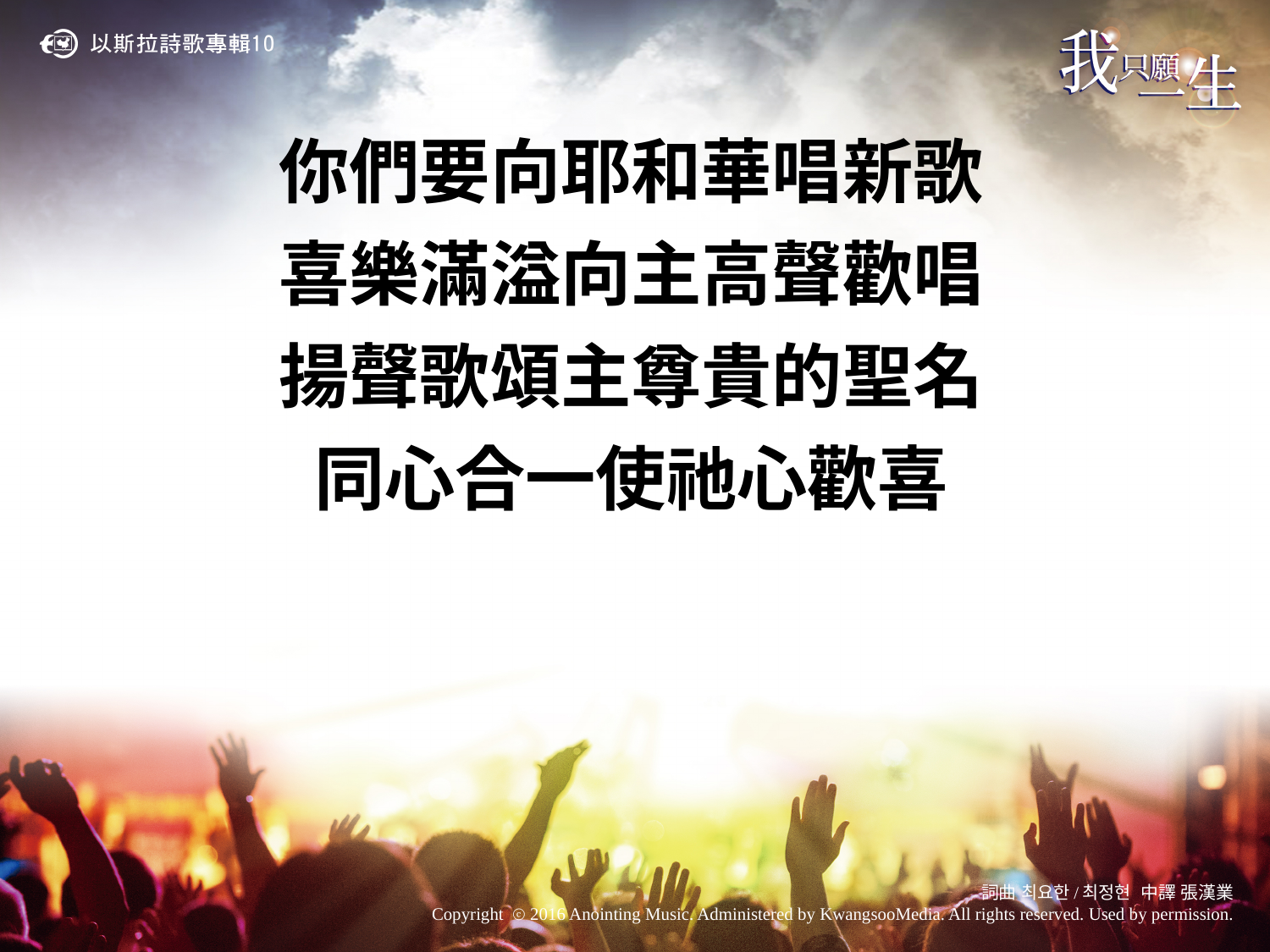

你們要向耶和華唱新歌
喜樂滿溢向主高聲歡唱
揚聲歌頌主尊貴的聖名
同心合一使祂心歡喜
詞曲 최요한/최정현  中譯 張漢業
Copyright  ⓒ 2016 Anointing Music. Administered by KwangsooMedia. All rights reserved. Used by permission.